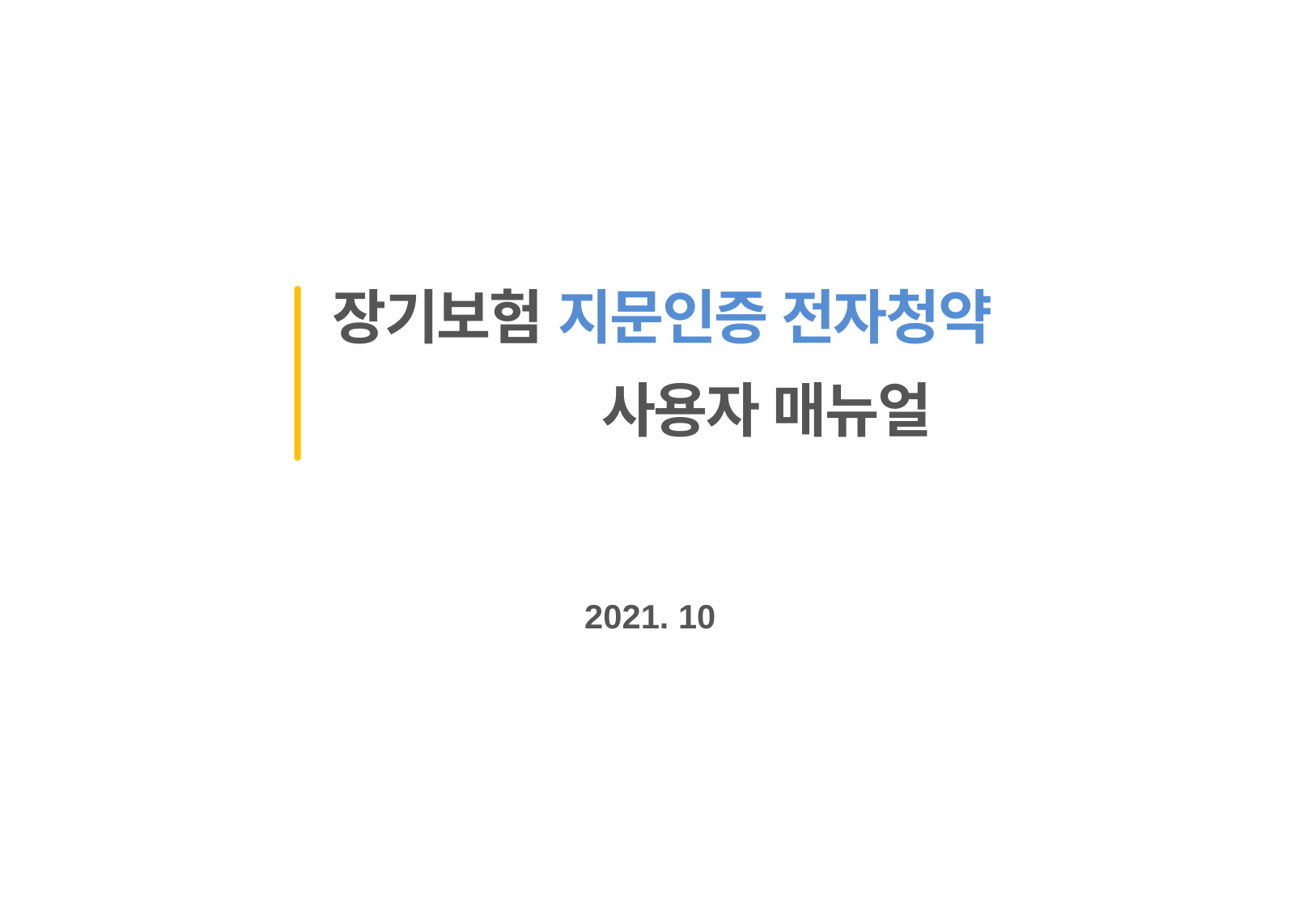

장기보험 지문인증 전자청약
사용자 매뉴얼

2021. 10